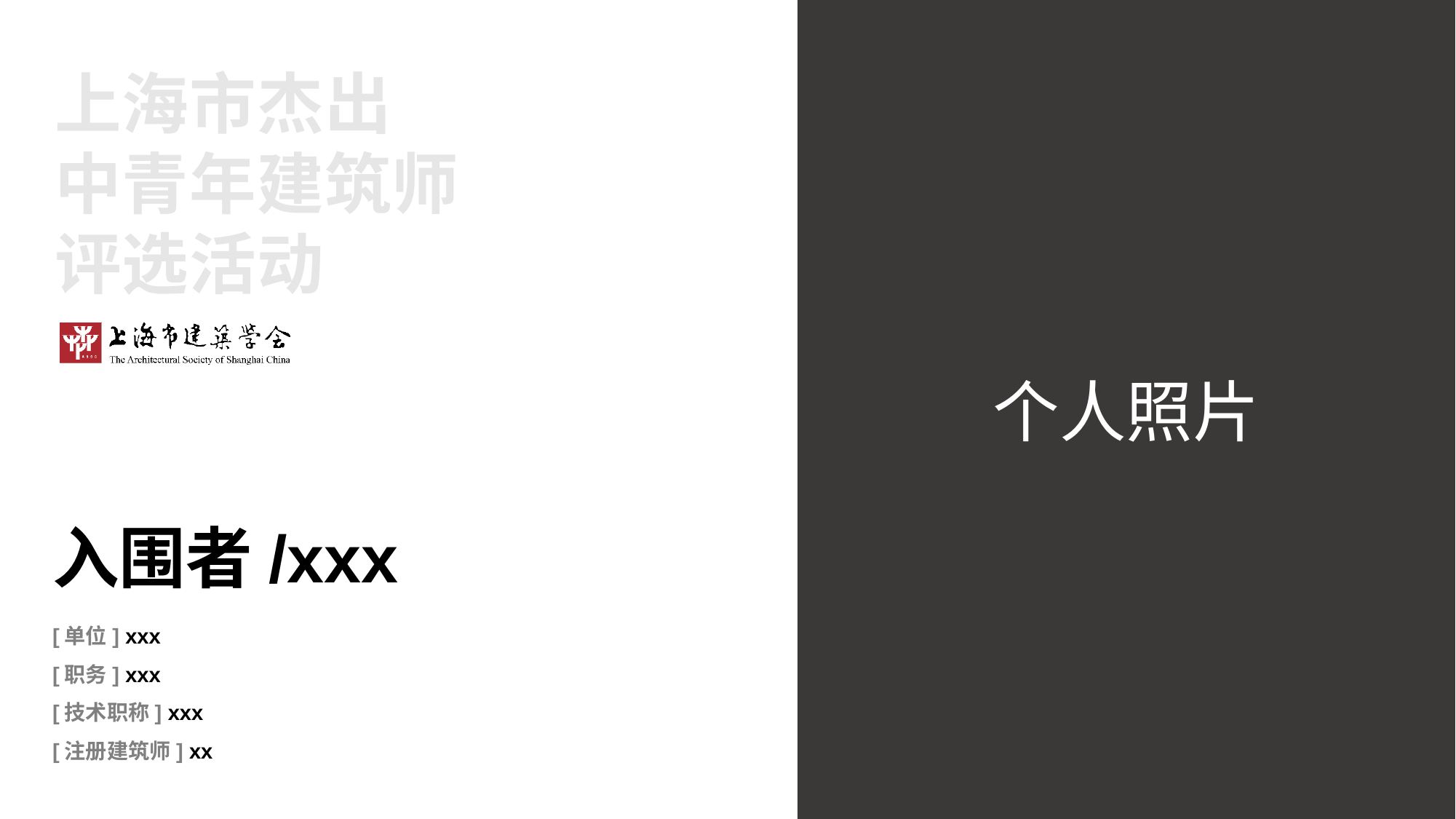

个人照片
入围者/xxx
[单位] xxx
[职务] xxx
[技术职称] xxx
[注册建筑师] xx